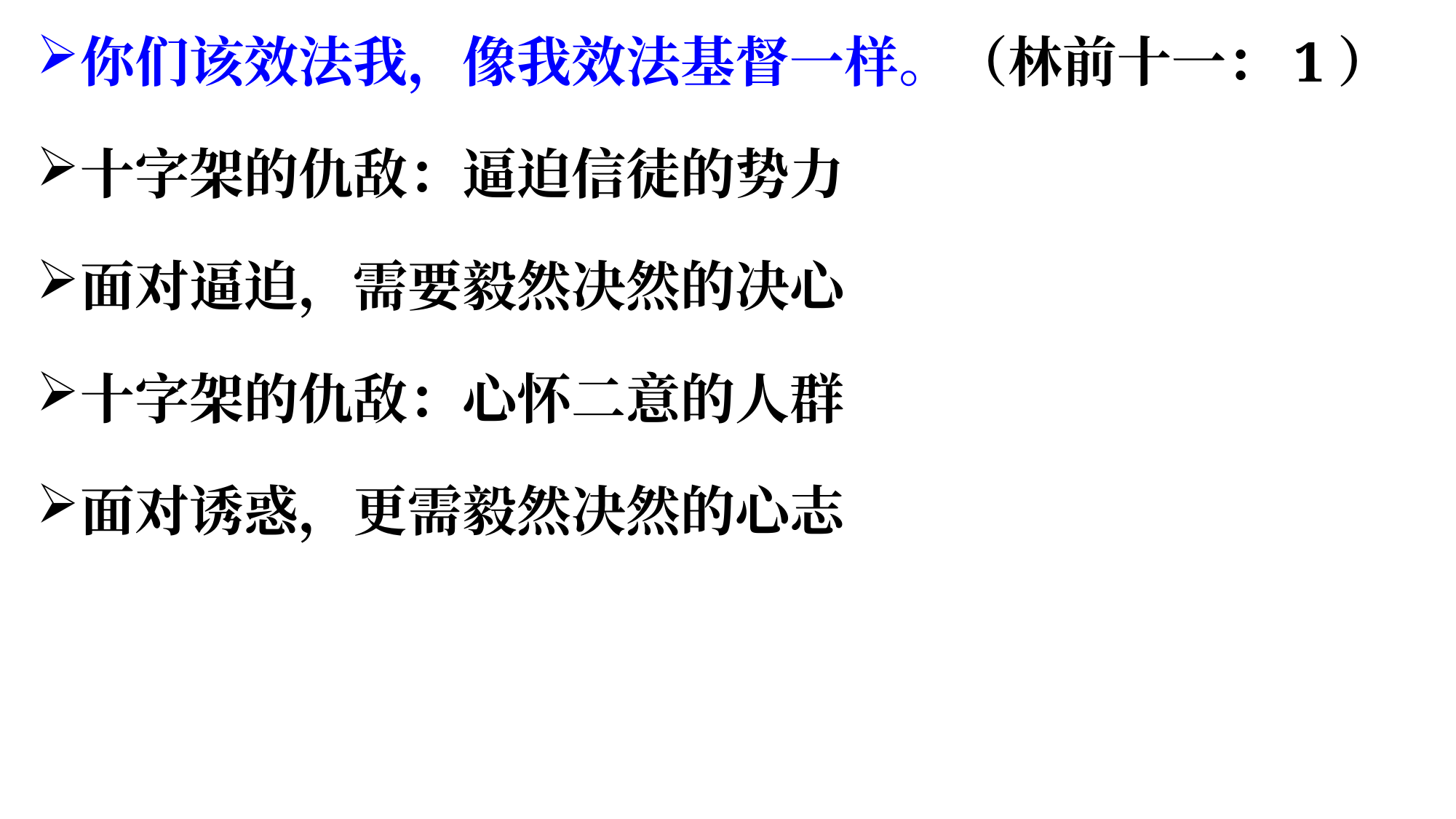

你们该效法我，像我效法基督一样。（林前十一：1）

十字架的仇敌：逼迫信徒的势力

面对逼迫，需要毅然决然的决心

十字架的仇敌：心怀二意的人群

面对诱惑，更需毅然决然的心志